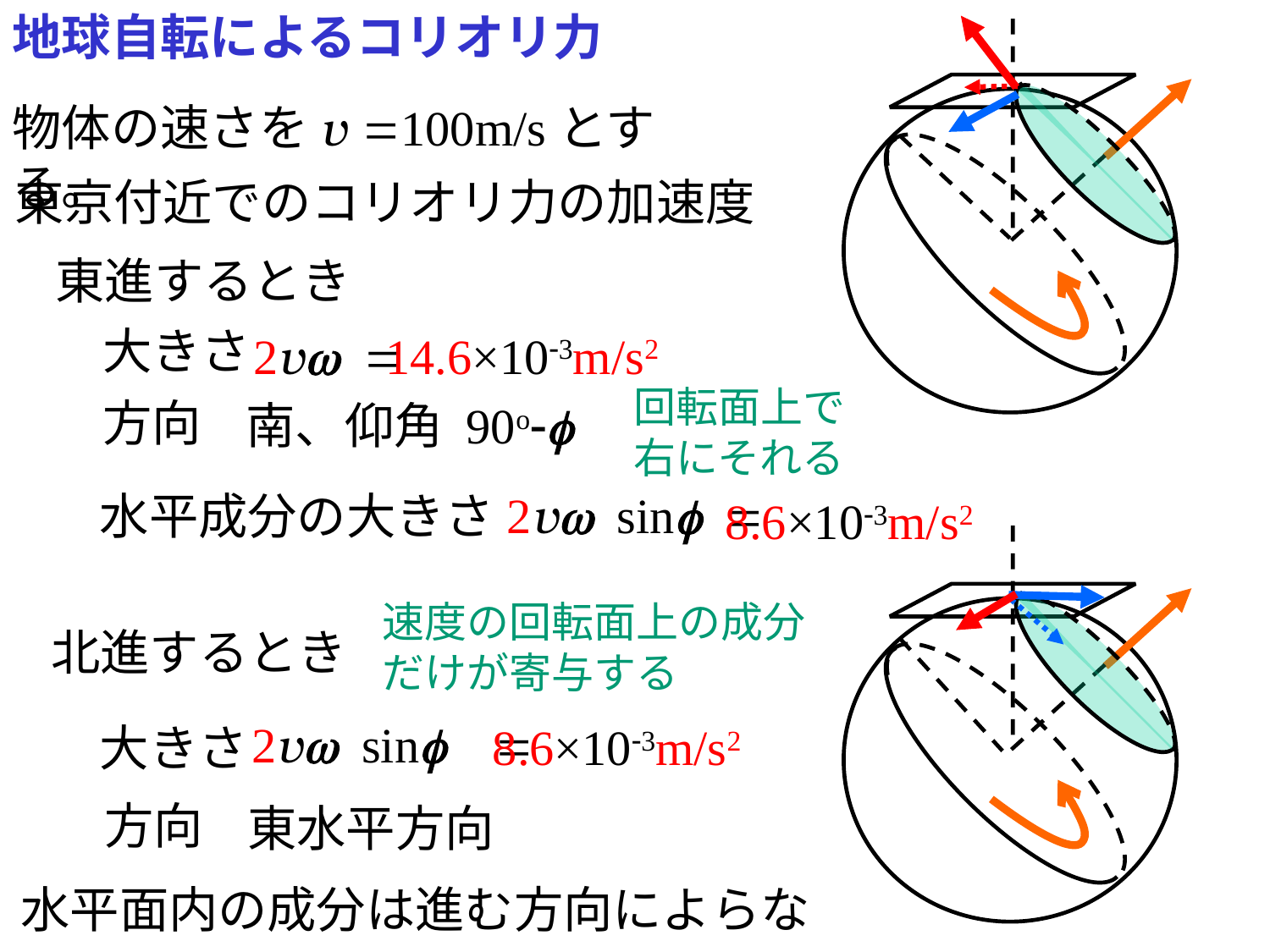

地球自転によるコリオリ力

物体の速さをv =100m/sとする。

東京付近でのコリオリ力の加速度
東進するとき
大きさ
14.6×10−3m/s2
2vω =
回転面上で
右にそれる
方向
南、仰角 90o−φ
2vω sinφ =
水平成分の大きさ
8.6×10−3m/s2

速度の回転面上の成分
だけが寄与する

北進するとき

2vω sinφ  =
8.6×10−3m/s2
大きさ
方向
東水平方向
水平面内の成分は進む方向によらない。